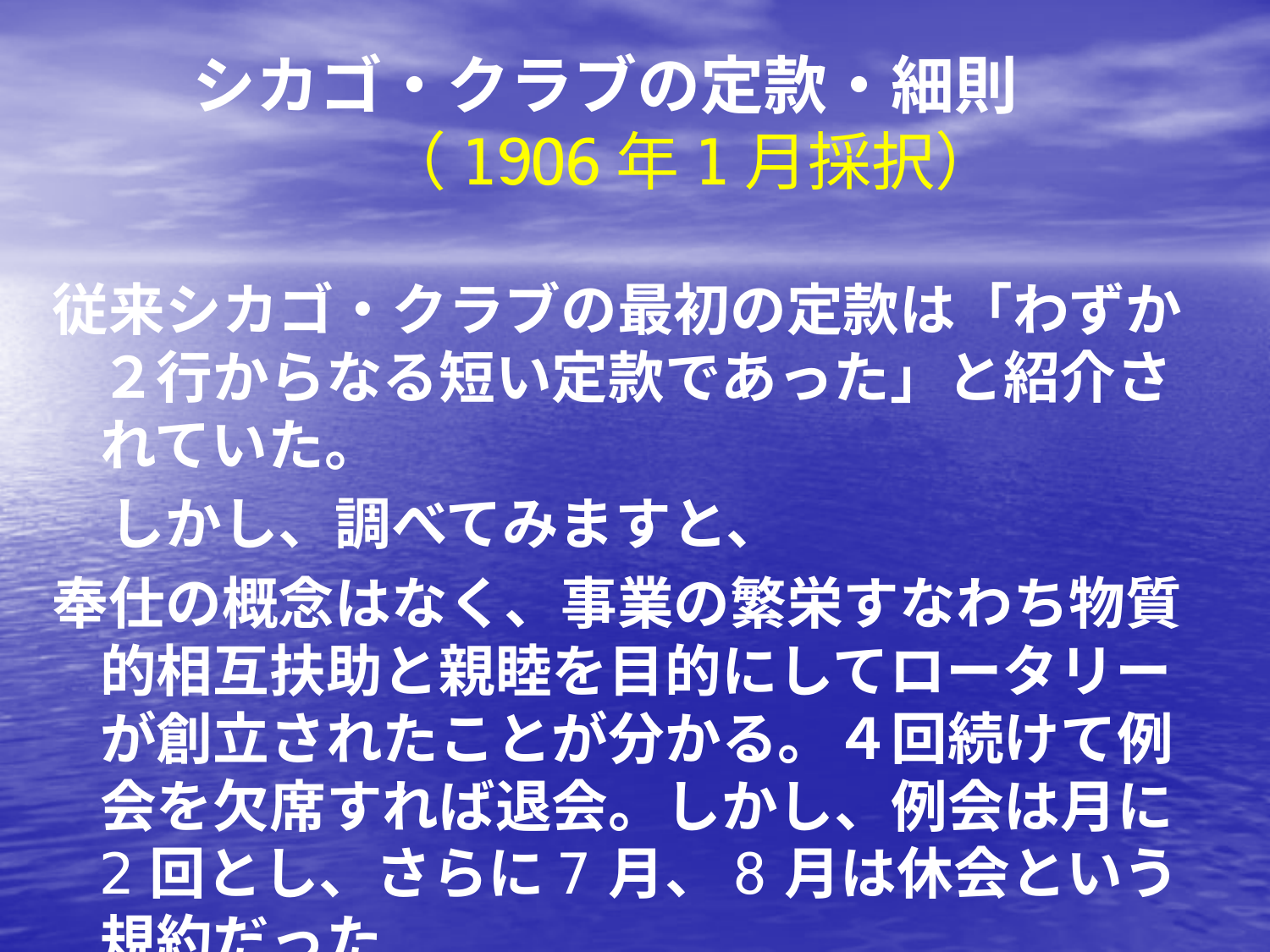

# シカゴ・クラブの定款・細則 　　　　　（1906年1月採択）
従来シカゴ・クラブの最初の定款は「わずか２行からなる短い定款であった」と紹介されていた。
　しかし、調べてみますと、
奉仕の概念はなく、事業の繁栄すなわち物質的相互扶助と親睦を目的にしてロータリーが創立されたことが分かる。４回続けて例会を欠席すれば退会。しかし、例会は月に2回とし、さらに7月、8月は休会という規約だった